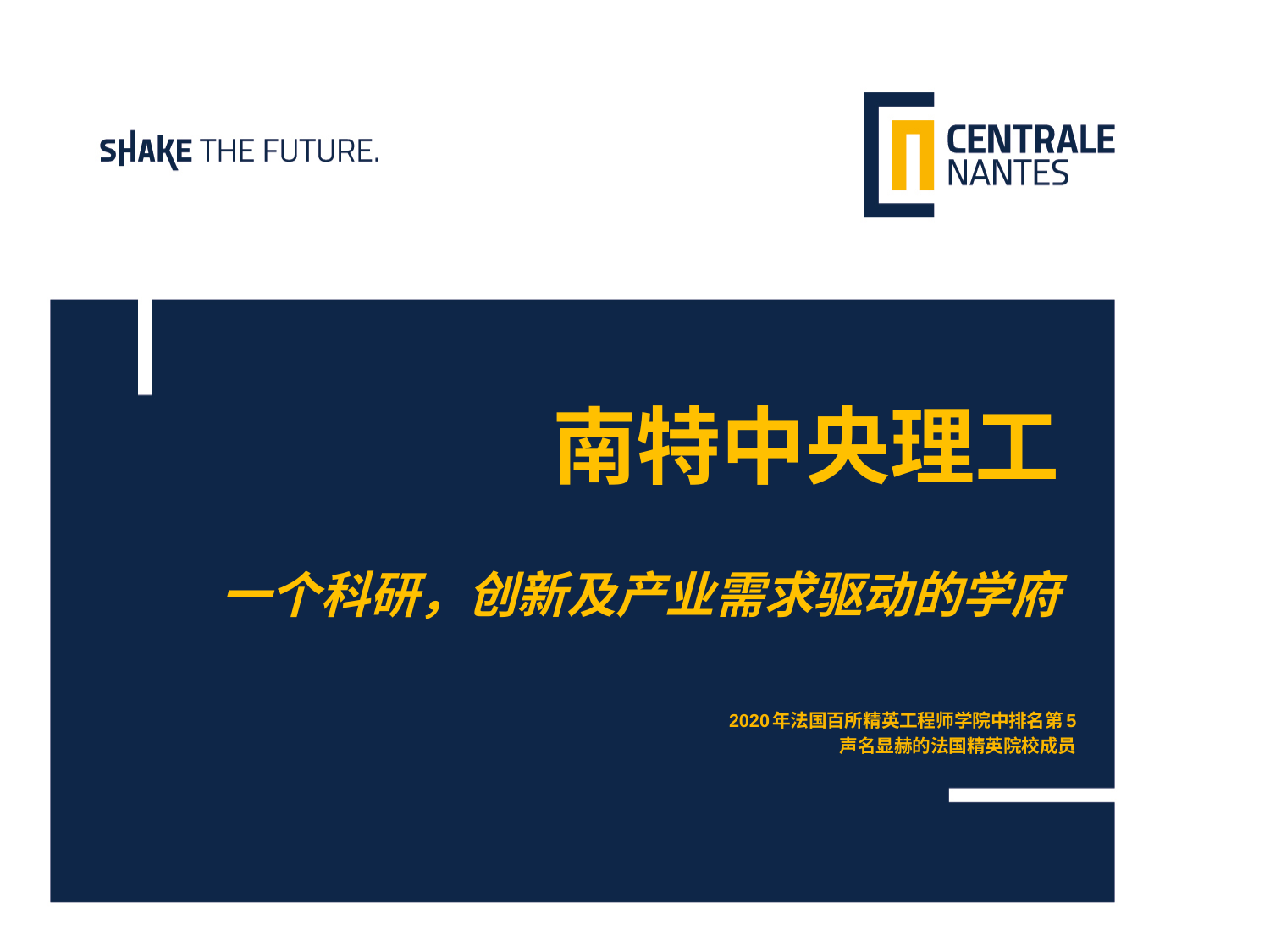

南特中央理工

一个科研，创新及产业需求驱动的学府
2020年法国百所精英工程师学院中排名第5
声名显赫的法国精英院校成员